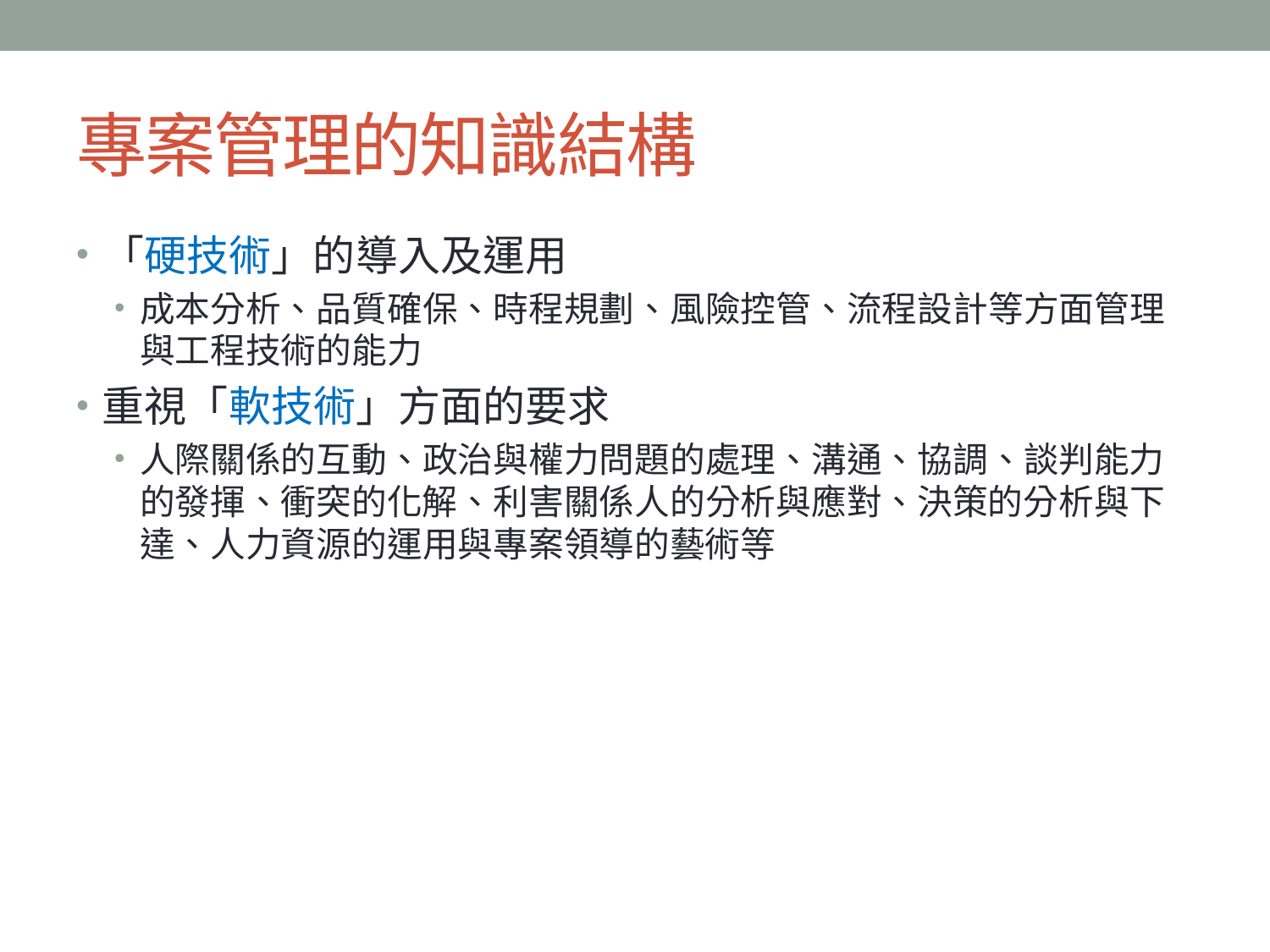

# 專案管理的知識結構
「硬技術」的導入及運用
成本分析、品質確保、時程規劃、風險控管、流程設計等方面管理與工程技術的能力
重視「軟技術」方面的要求
人際關係的互動、政治與權力問題的處理、溝通、協調、談判能力的發揮、衝突的化解、利害關係人的分析與應對、決策的分析與下達、人力資源的運用與專案領導的藝術等